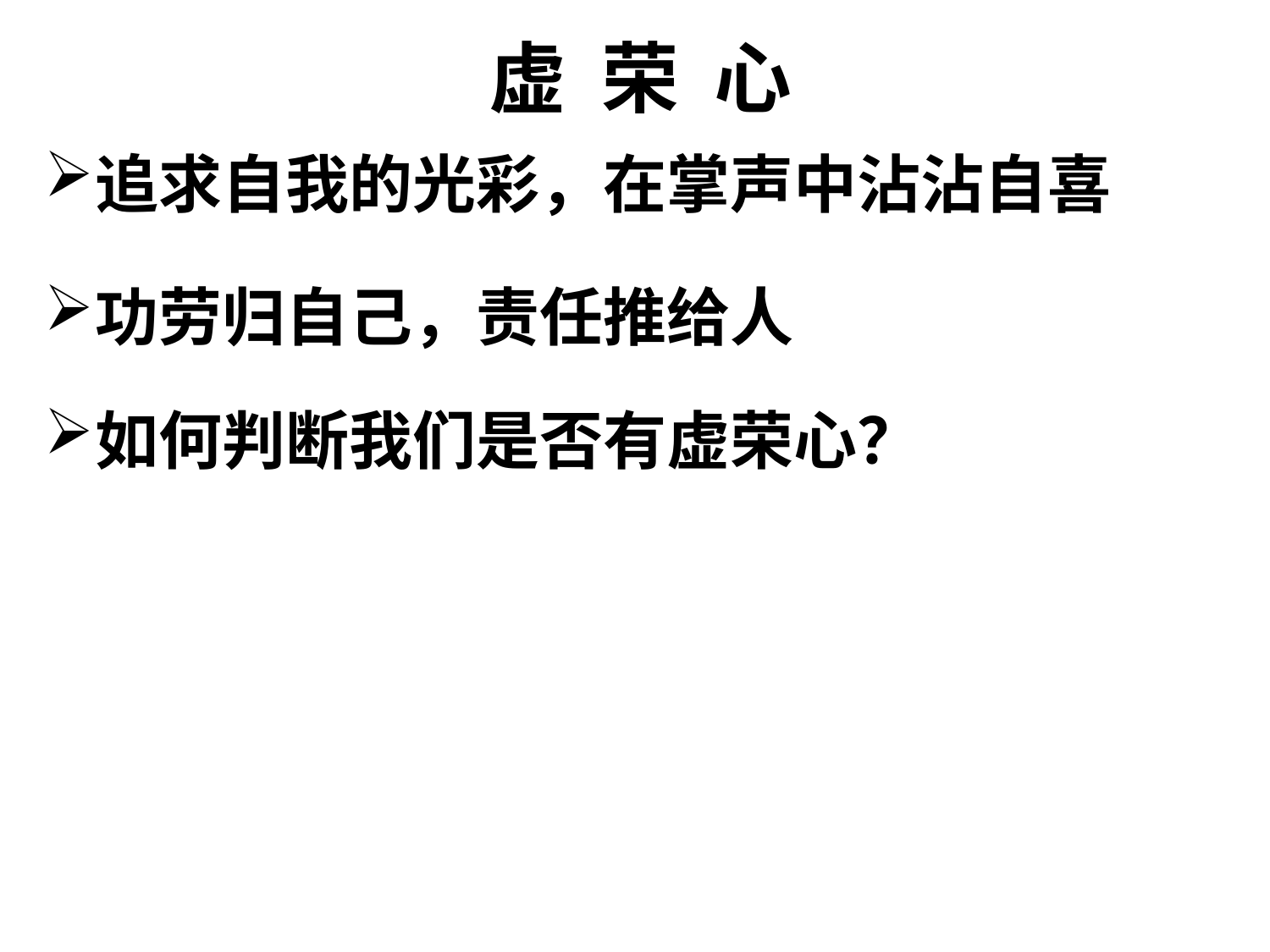

# 虚  荣  心
追求自我的光彩，在掌声中沾沾自喜

功劳归自己，责任推给人

如何判断我们是否有虚荣心？